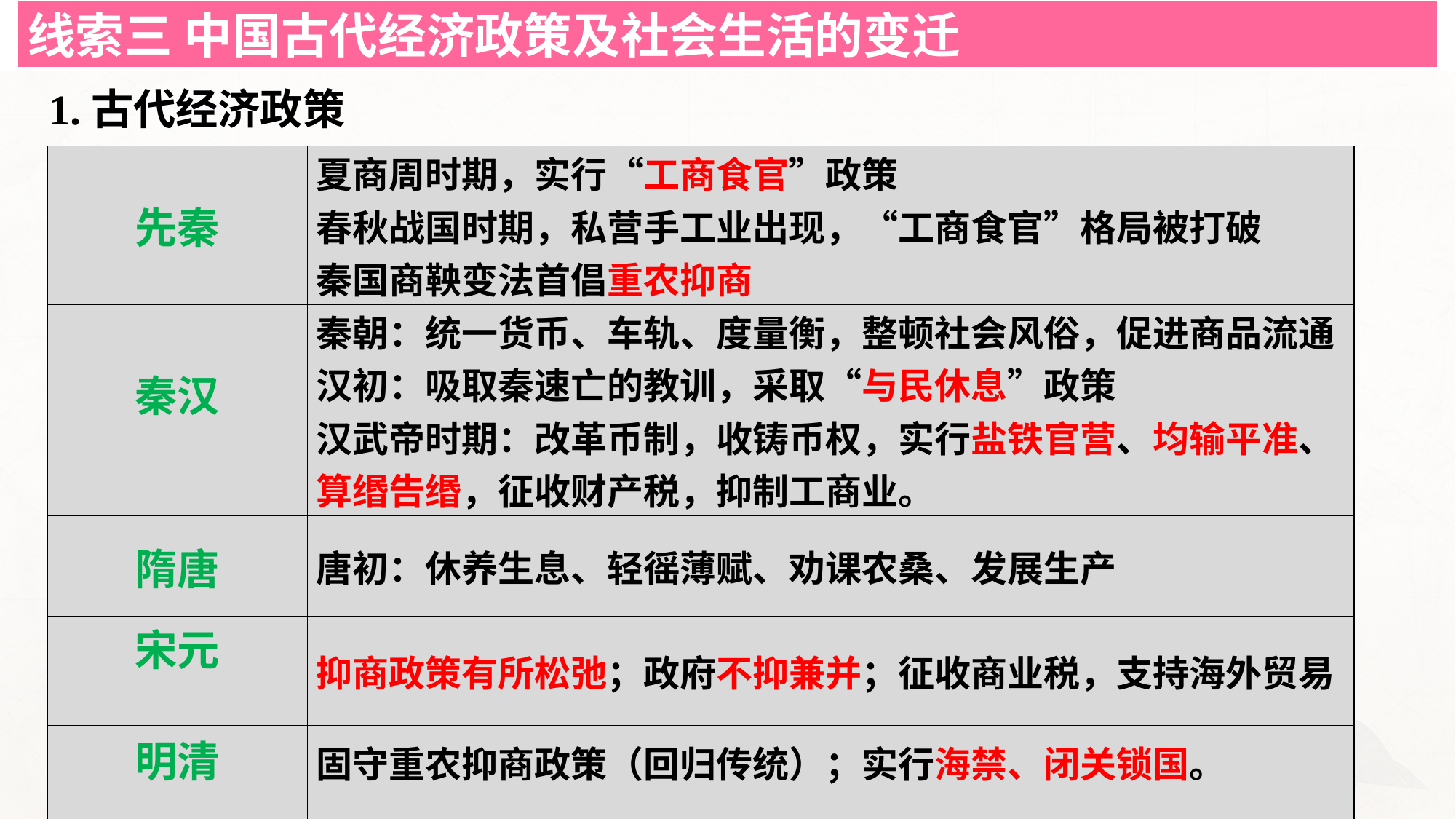

线索三 中国古代经济政策及社会生活的变迁
1.古代经济政策
| 先秦 | 夏商周时期，实行“工商食官”政策 春秋战国时期，私营手工业出现，“工商食官”格局被打破 秦国商鞅变法首倡重农抑商 |
| --- | --- |
| 秦汉 | 秦朝：统一货币、车轨、度量衡，整顿社会风俗，促进商品流通 汉初：吸取秦速亡的教训，采取“与民休息”政策 汉武帝时期：改革币制，收铸币权，实行盐铁官营、均输平准、算缗告缗，征收财产税，抑制工商业。 |
| 隋唐 | 唐初：休养生息、轻徭薄赋、劝课农桑、发展生产 |
| 宋元 | 抑商政策有所松弛；政府不抑兼并；征收商业税，支持海外贸易 |
| 明清 | 固守重农抑商政策（回归传统）；实行海禁、闭关锁国。 |